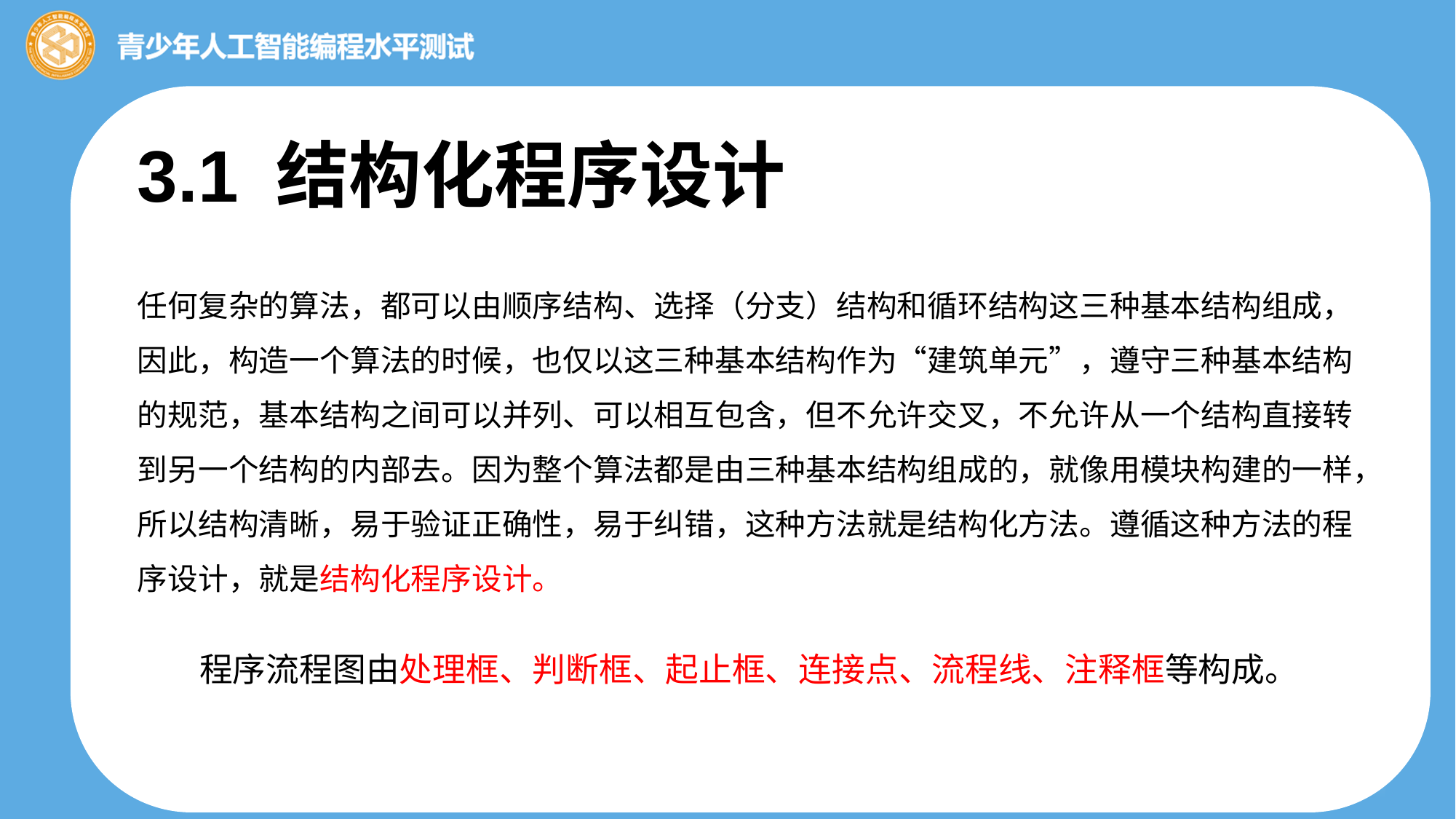

3.1 结构化程序设计
任何复杂的算法，都可以由顺序结构、选择（分支）结构和循环结构这三种基本结构组成，因此，构造一个算法的时候，也仅以这三种基本结构作为“建筑单元”，遵守三种基本结构的规范，基本结构之间可以并列、可以相互包含，但不允许交叉，不允许从一个结构直接转到另一个结构的内部去。因为整个算法都是由三种基本结构组成的，就像用模块构建的一样，所以结构清晰，易于验证正确性，易于纠错，这种方法就是结构化方法。遵循这种方法的程序设计，就是结构化程序设计。
程序流程图由处理框、判断框、起止框、连接点、流程线、注释框等构成。